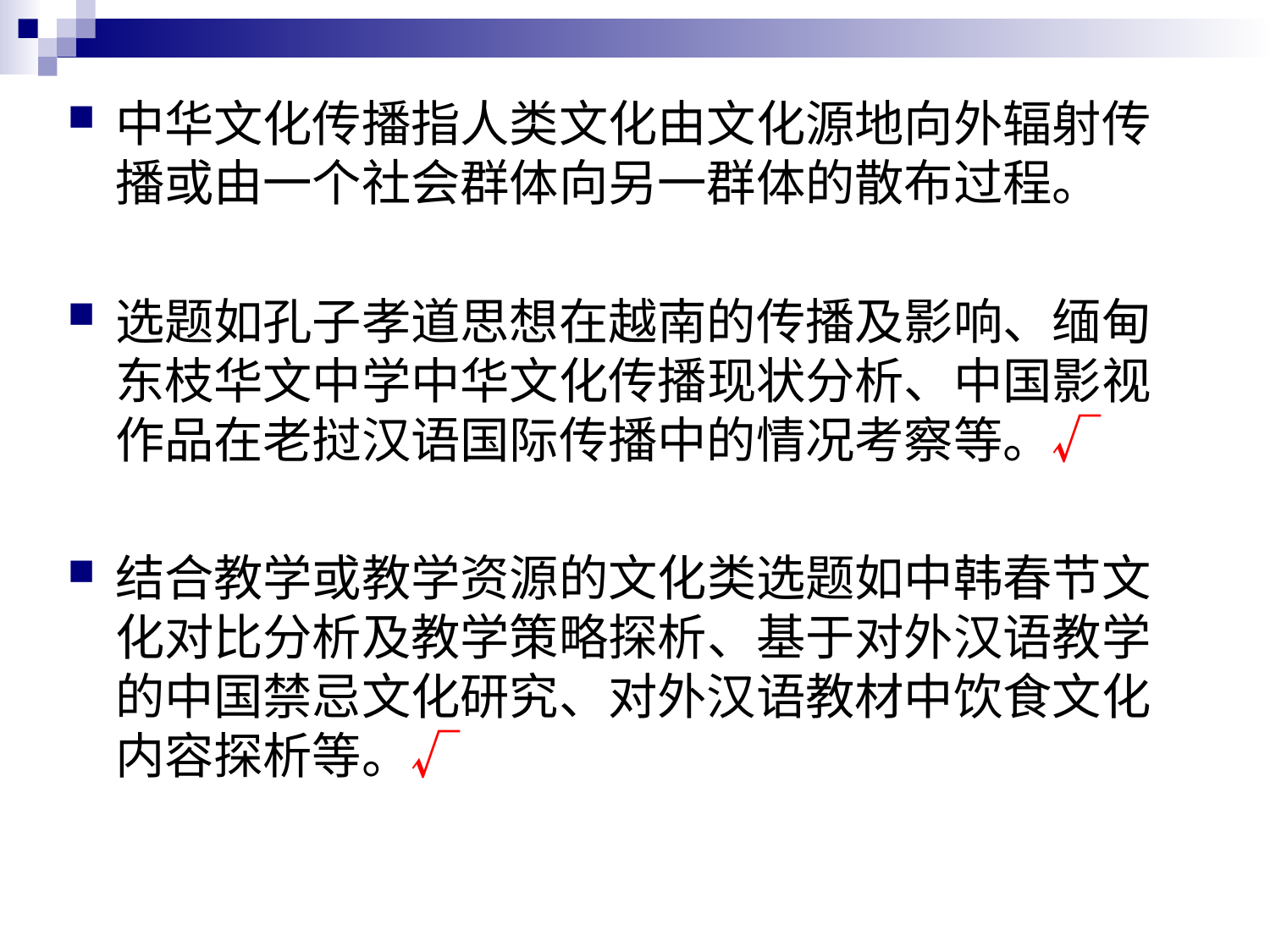

中华文化传播指人类文化由文化源地向外辐射传播或由一个社会群体向另一群体的散布过程。

选题如孔子孝道思想在越南的传播及影响、缅甸东枝华文中学中华文化传播现状分析、中国影视作品在老挝汉语国际传播中的情况考察等。√

结合教学或教学资源的文化类选题如中韩春节文化对比分析及教学策略探析、基于对外汉语教学的中国禁忌文化研究、对外汉语教材中饮食文化内容探析等。√